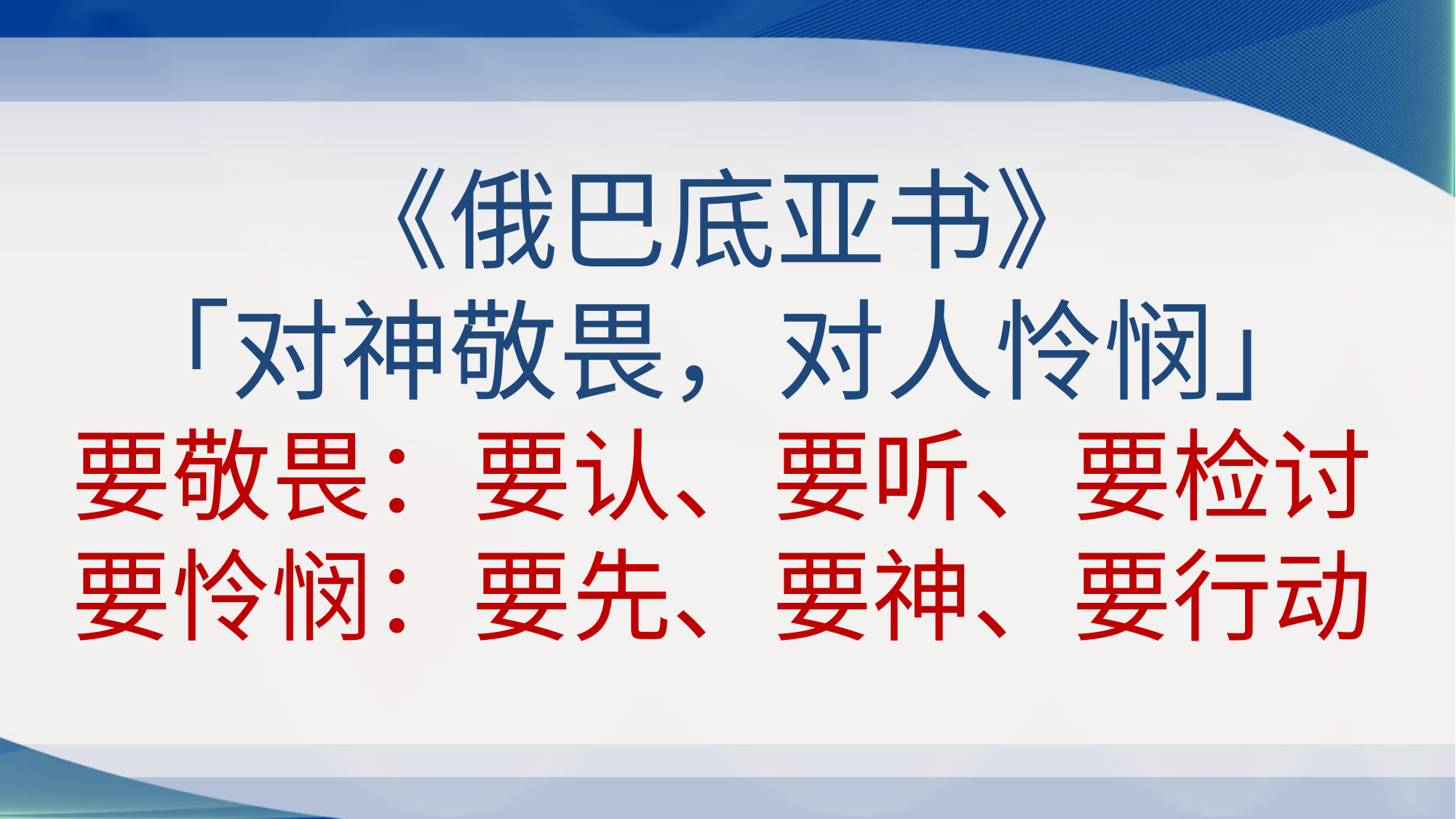

# 《俄巴底亚书》 「对神敬畏，对人怜悯」 要敬畏：要认、要听、要检讨 要怜悯：要先、要神、要行动